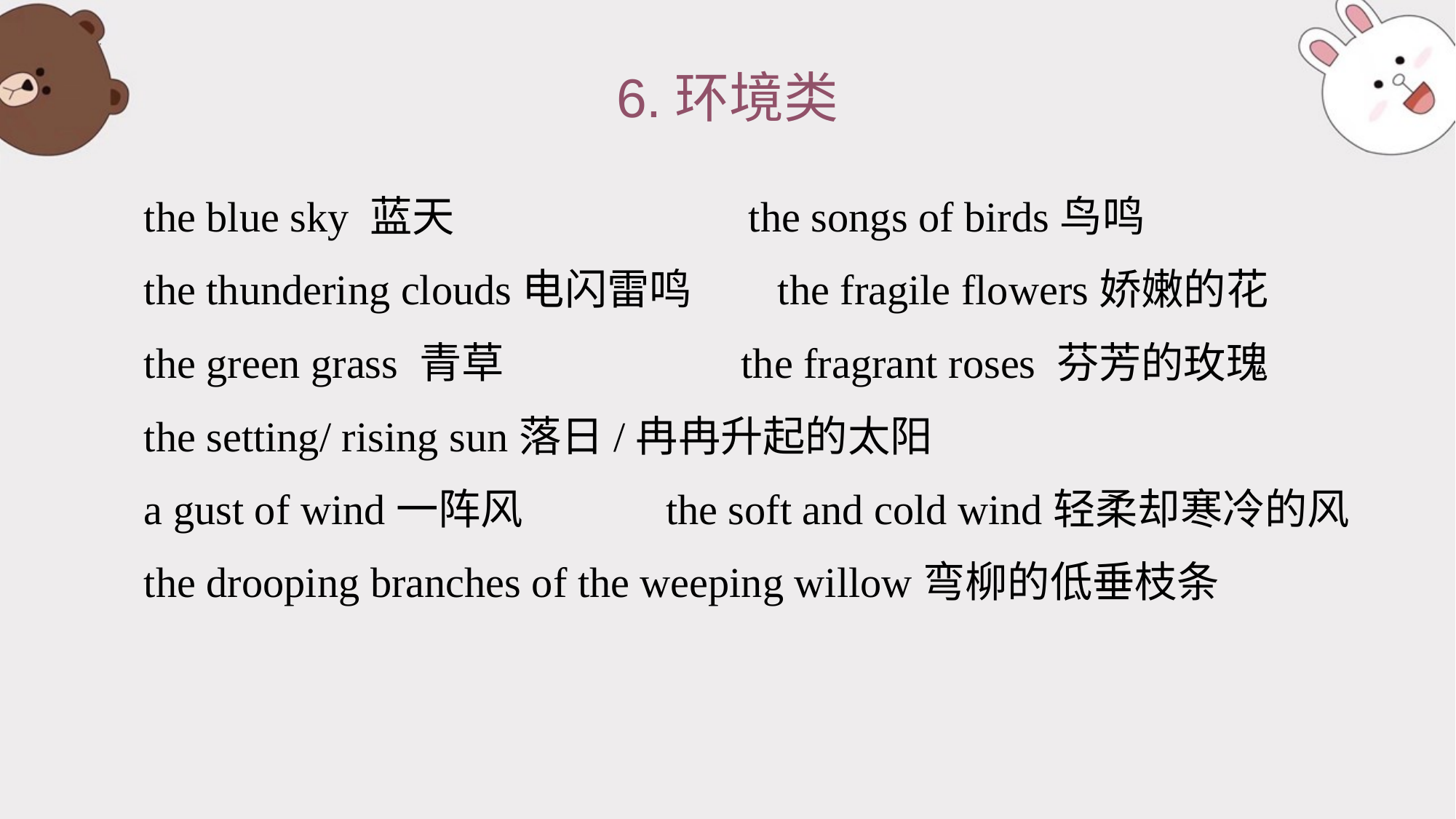

# 6.环境类
the blue sky 蓝天                              the songs of birds鸟鸣
the thundering clouds电闪雷鸣        the fragile flowers娇嫩的花
the green grass 青草                        the fragrant roses 芬芳的玫瑰
the setting/ rising sun落日/冉冉升起的太阳
a gust of wind一阵风              the soft and cold wind轻柔却寒冷的风
the drooping branches of the weeping willow弯柳的低垂枝条